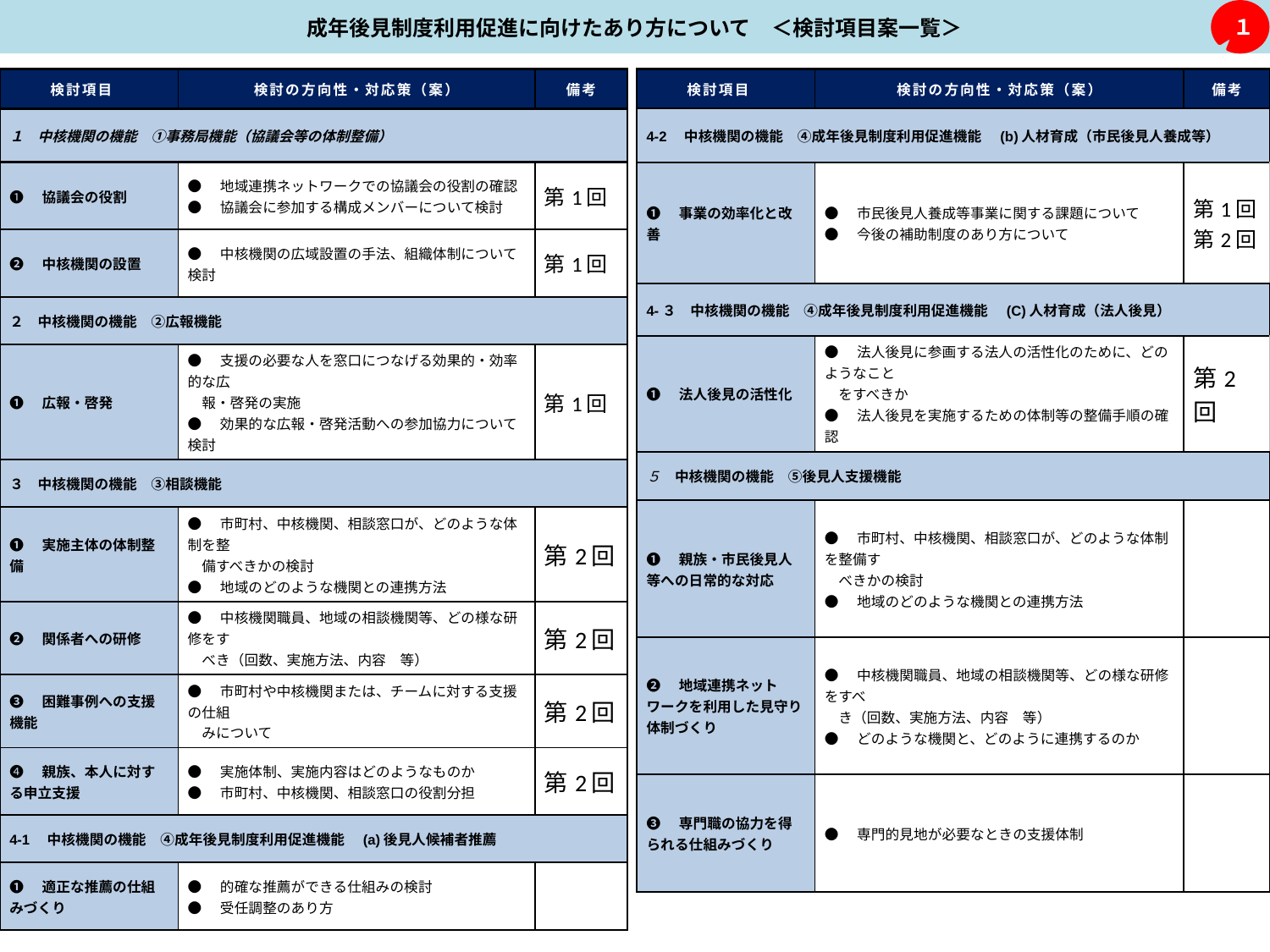

成年後見制度利用促進に向けたあり方について　＜検討項目案一覧＞

１
| 検討項目 | 検討の方向性・対応策（案） | 備考 |
| --- | --- | --- |
| 4-2　中核機関の機能　④成年後見制度利用促進機能　(b)人材育成（市民後見人養成等） |  |  |
| ❶　事業の効率化と改善 | ●　市民後見人養成等事業に関する課題について ●　今後の補助制度のあり方について | 第1回 第2回 |
| 4-３　中核機関の機能　④成年後見制度利用促進機能　(C)人材育成（法人後見） |  |  |
| ❶　法人後見の活性化 | ●　法人後見に参画する法人の活性化のために、どのようなこと 　をすべきか ●　法人後見を実施するための体制等の整備手順の確認 | 第2回 |
| ５　中核機関の機能　⑤後見人支援機能 |  |  |
| ❶　親族・市民後見人等への日常的な対応 | ●　市町村、中核機関、相談窓口が、どのような体制を整備す 　べきかの検討 ●　地域のどのような機関との連携方法 |  |
| ❷　地域連携ネットワークを利用した見守り体制づくり | ●　中核機関職員、地域の相談機関等、どの様な研修をすべ 　き（回数、実施方法、内容　等） ●　どのような機関と、どのように連携するのか |  |
| ❸　専門職の協力を得られる仕組みづくり | ●　専門的見地が必要なときの支援体制 |  |
| 検討項目 | 検討の方向性・対応策（案） | 備考 |
| --- | --- | --- |
| １　中核機関の機能　①事務局機能（協議会等の体制整備） |  |  |
| ❶　協議会の役割 | ●　地域連携ネットワークでの協議会の役割の確認 ●　協議会に参加する構成メンバーについて検討 | 第1回 |
| ❷　中核機関の設置 | ●　中核機関の広域設置の手法、組織体制について検討 | 第1回 |
| ２　中核機関の機能　②広報機能 |  |  |
| ❶　広報・啓発 | ●　支援の必要な人を窓口につなげる効果的・効率的な広　　 　報・啓発の実施 ●　効果的な広報・啓発活動への参加協力について検討 | 第1回 |
| ３　中核機関の機能　③相談機能 |  |  |
| ❶　実施主体の体制整備 | ●　市町村、中核機関、相談窓口が、どのような体制を整 　備すべきかの検討 ●　地域のどのような機関との連携方法 | 第2回 |
| ❷　関係者への研修 | ●　中核機関職員、地域の相談機関等、どの様な研修をす 　べき（回数、実施方法、内容　等） | 第2回 |
| ❸　困難事例への支援機能 | ●　市町村や中核機関または、チームに対する支援の仕組 　みについて | 第2回 |
| ➍　親族、本人に対する申立支援 | ●　実施体制、実施内容はどのようなものか ●　市町村、中核機関、相談窓口の役割分担 | 第2回 |
| 4-1　中核機関の機能　④成年後見制度利用促進機能　(a)後見人候補者推薦 |  |  |
| ❶　適正な推薦の仕組みづくり | ●　的確な推薦ができる仕組みの検討 ●　受任調整のあり方 |  |